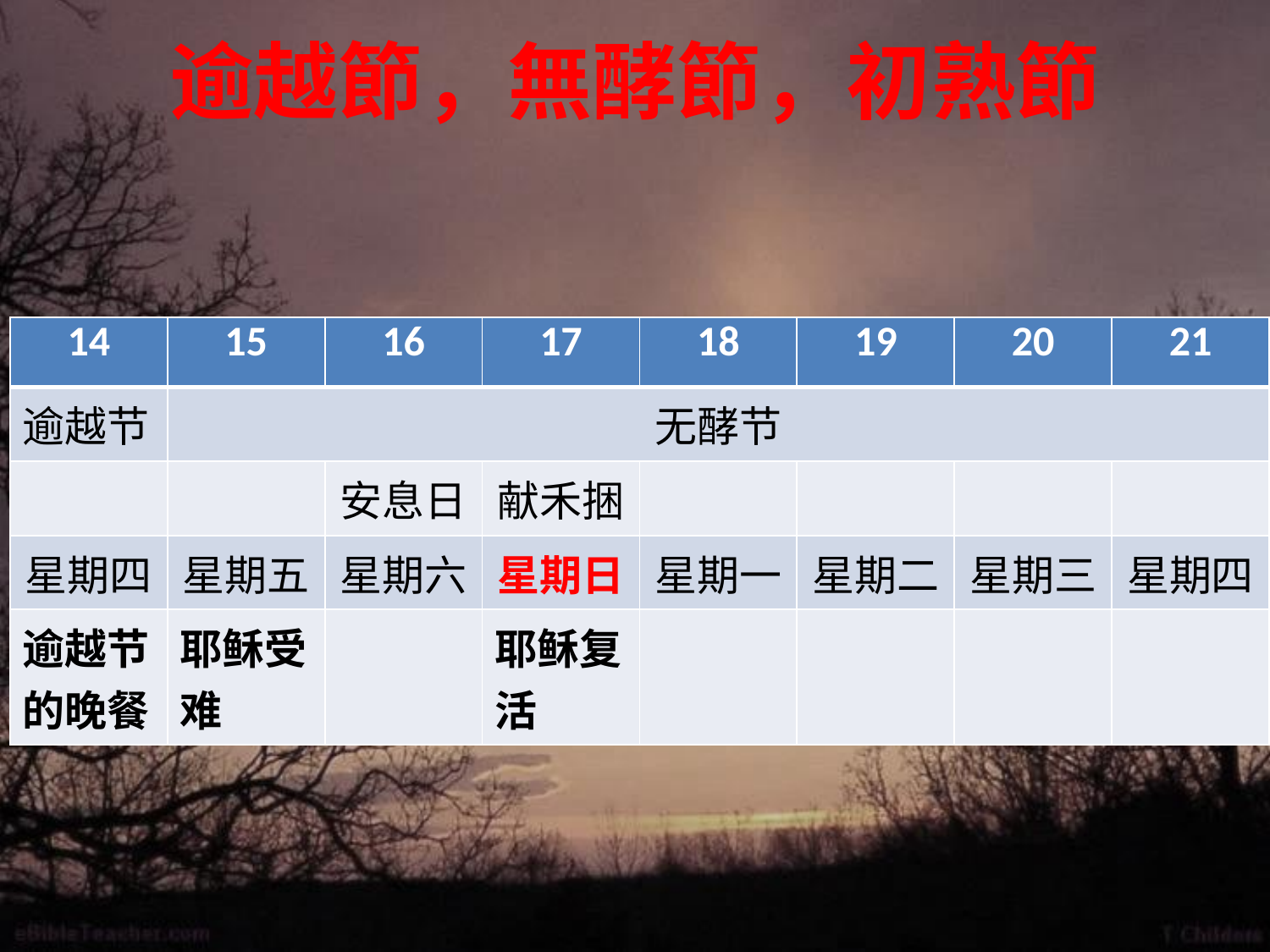

# 逾越節，無酵節，初熟節
| 14 | 15 | 16 | 17 | 18 | 19 | 20 | 21 |
| --- | --- | --- | --- | --- | --- | --- | --- |
| 逾越节 | 无酵节 |  |  |  |  |  |  |
|  |  | 安息日 | 献禾捆 |  |  |  |  |
| 星期四 | 星期五 | 星期六 | 星期日 | 星期一 | 星期二 | 星期三 | 星期四 |
| 逾越节的晚餐 | 耶稣受难 |  | 耶稣复活 |  |  |  |  |